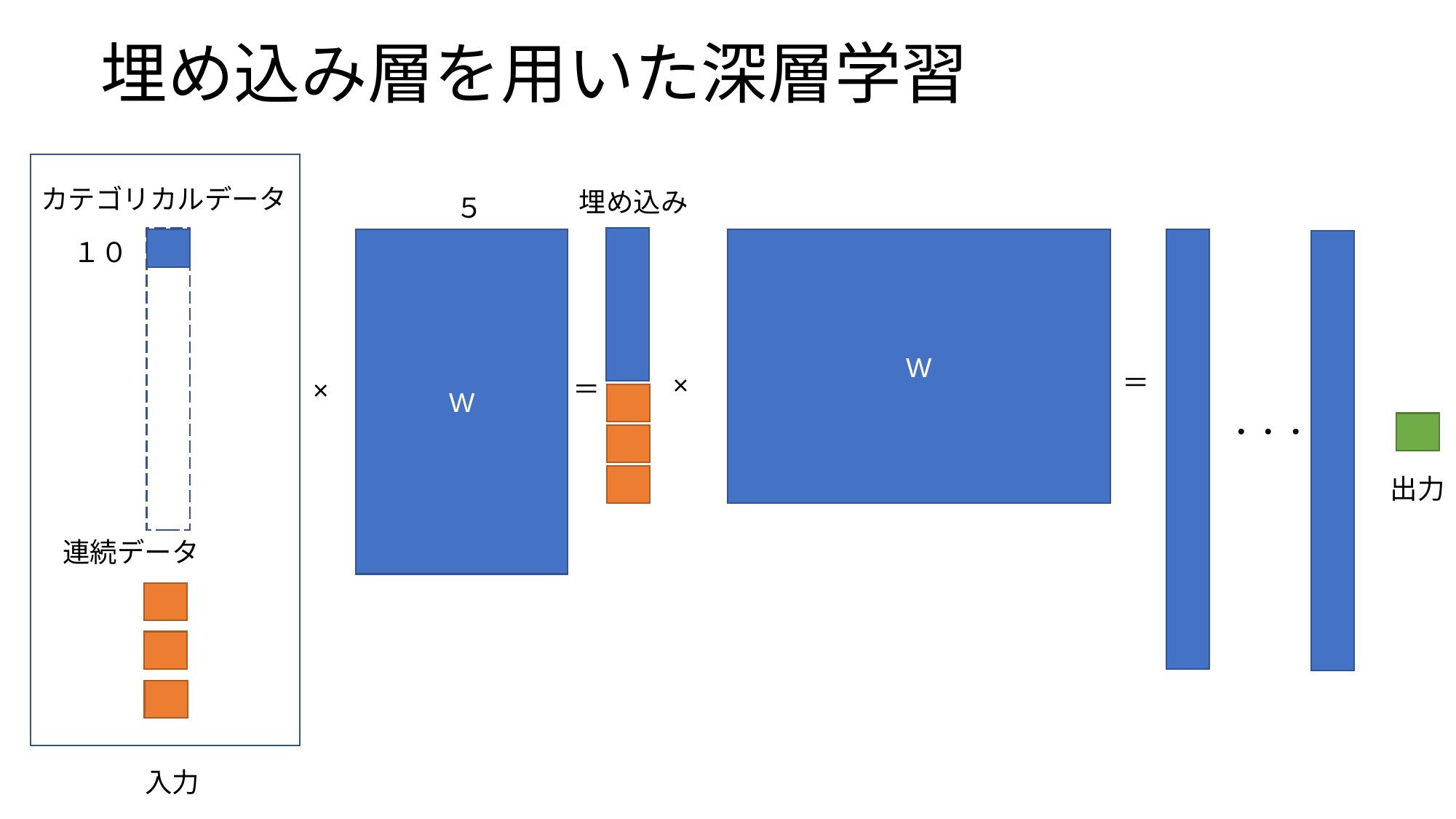

# 埋め込み層を用いた深層学習

カテゴリカルデータ
埋め込み
５

１０
W
W

＝
×
＝
×

・・・

出力
連続データ

入力